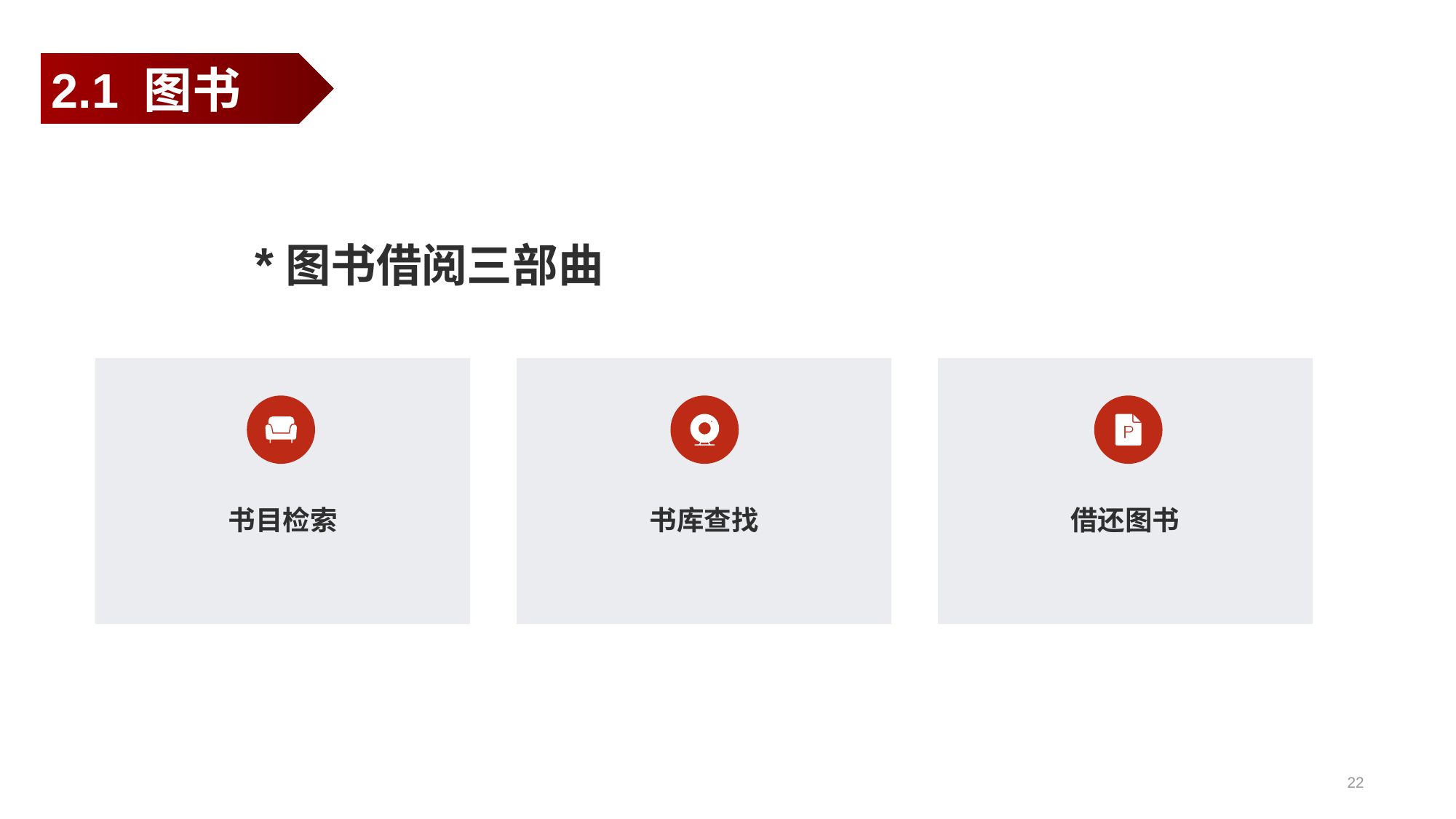

2.1 图书
*图书借阅三部曲

书目检索
书库查找
借还图书
22